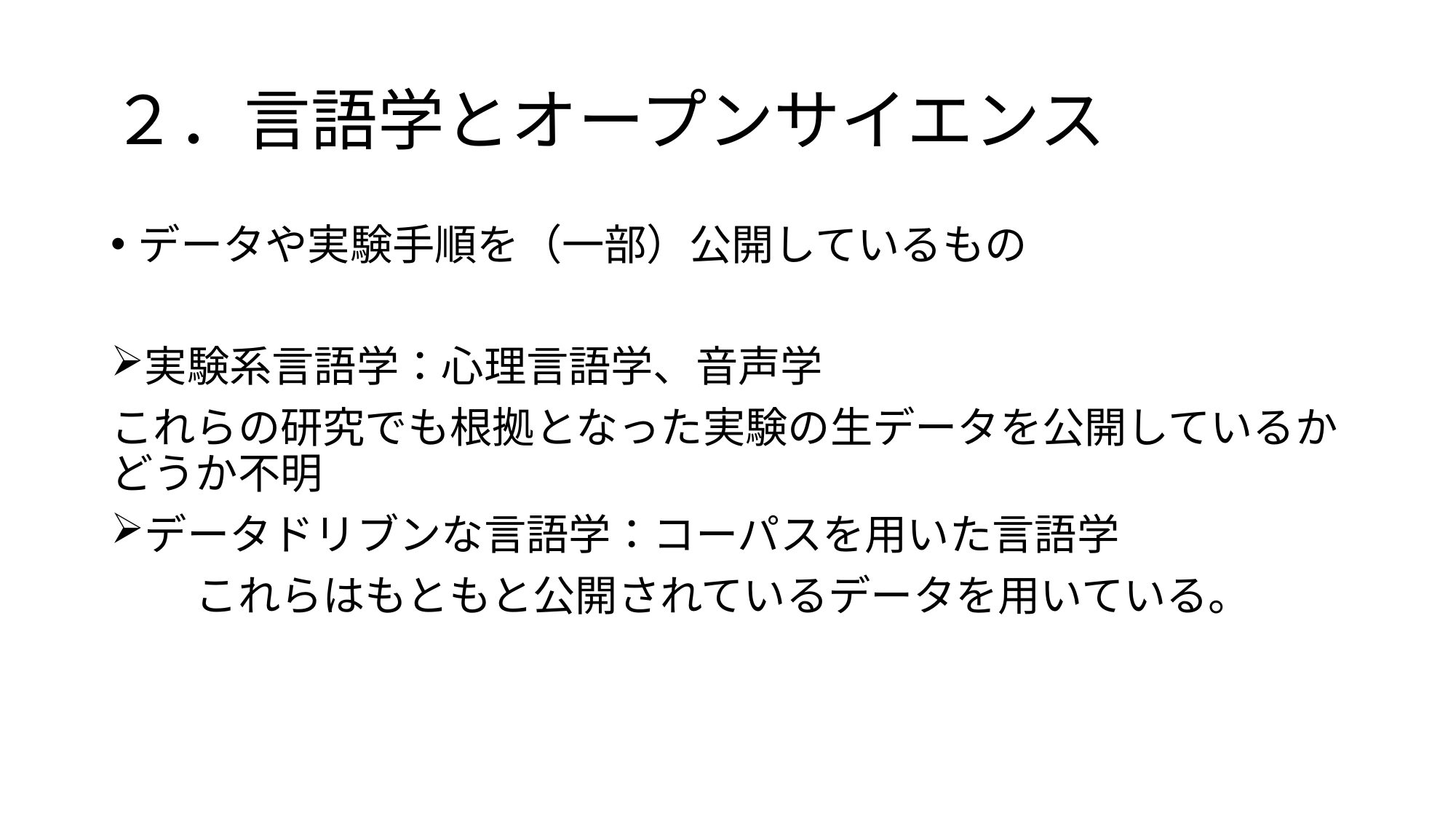

# ２．言語学とオープンサイエンス
データや実験手順を（一部）公開しているもの

実験系言語学：心理言語学、音声学
これらの研究でも根拠となった実験の生データを公開しているかどうか不明
データドリブンな言語学：コーパスを用いた言語学
　　これらはもともと公開されているデータを用いている。